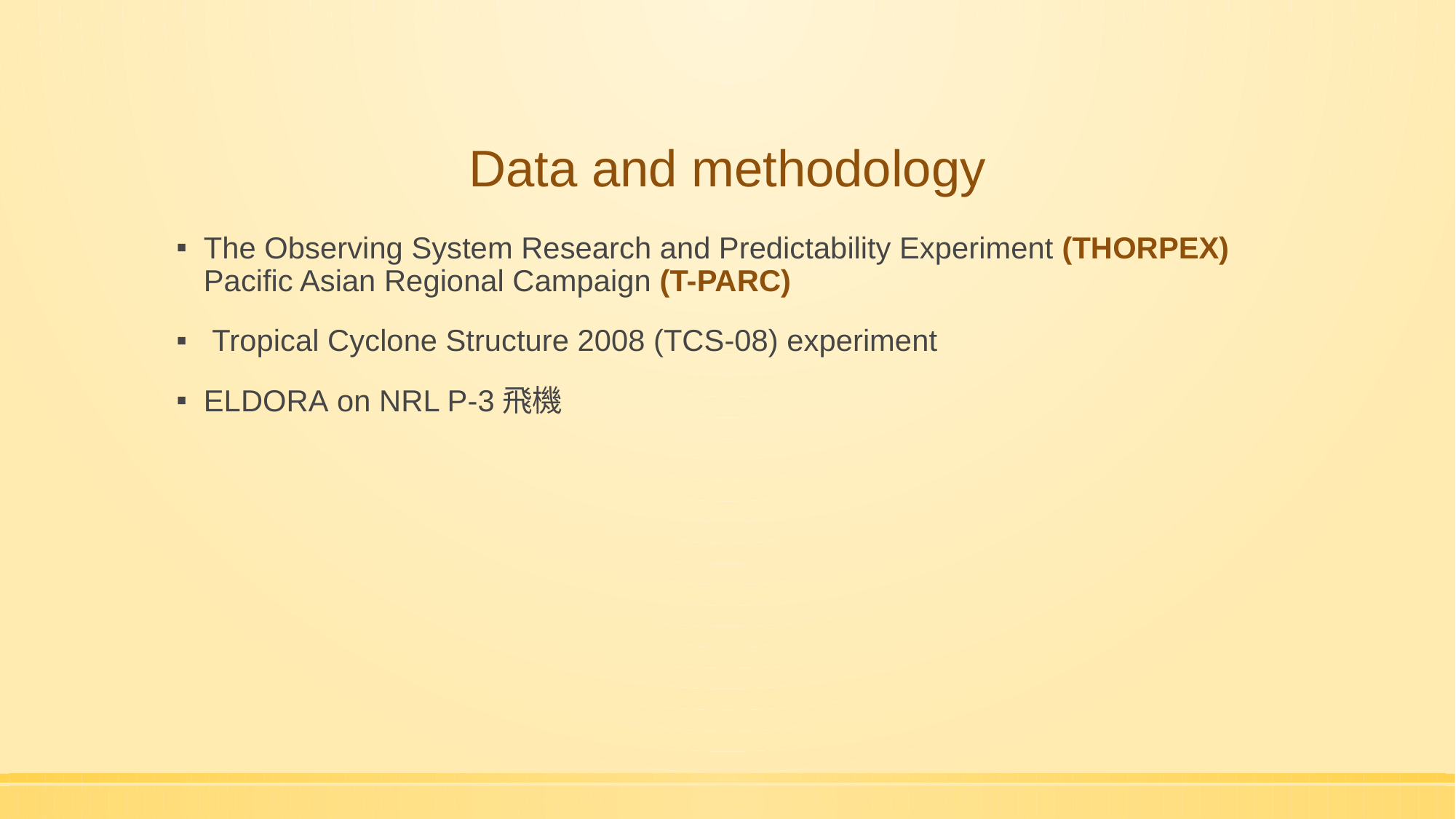

# Data and methodology
The Observing System Research and Predictability Experiment (THORPEX) Pacific Asian Regional Campaign (T-PARC)
 Tropical Cyclone Structure 2008 (TCS-08) experiment
ELDORA on NRL P-3飛機